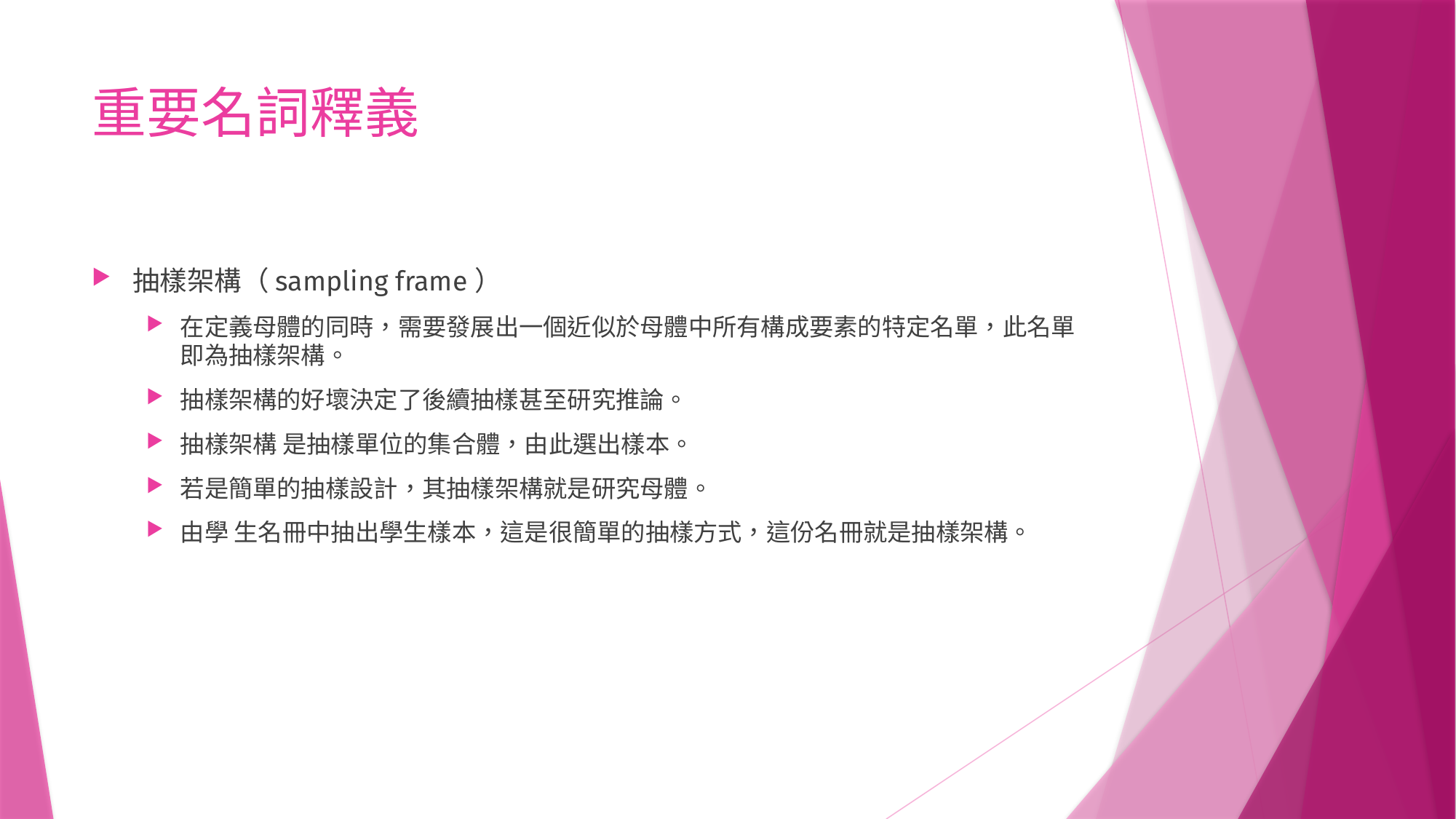

# 重要名詞釋義
抽樣架構（sampling frame）
在定義母體的同時，需要發展出一個近似於母體中所有構成要素的特定名單，此名單即為抽樣架構。
抽樣架構的好壞決定了後續抽樣甚至研究推論。
抽樣架構 是抽樣單位的集合體，由此選出樣本。
若是簡單的抽樣設計，其抽樣架構就是研究母體。
由學 生名冊中抽出學生樣本，這是很簡單的抽樣方式，這份名冊就是抽樣架構。